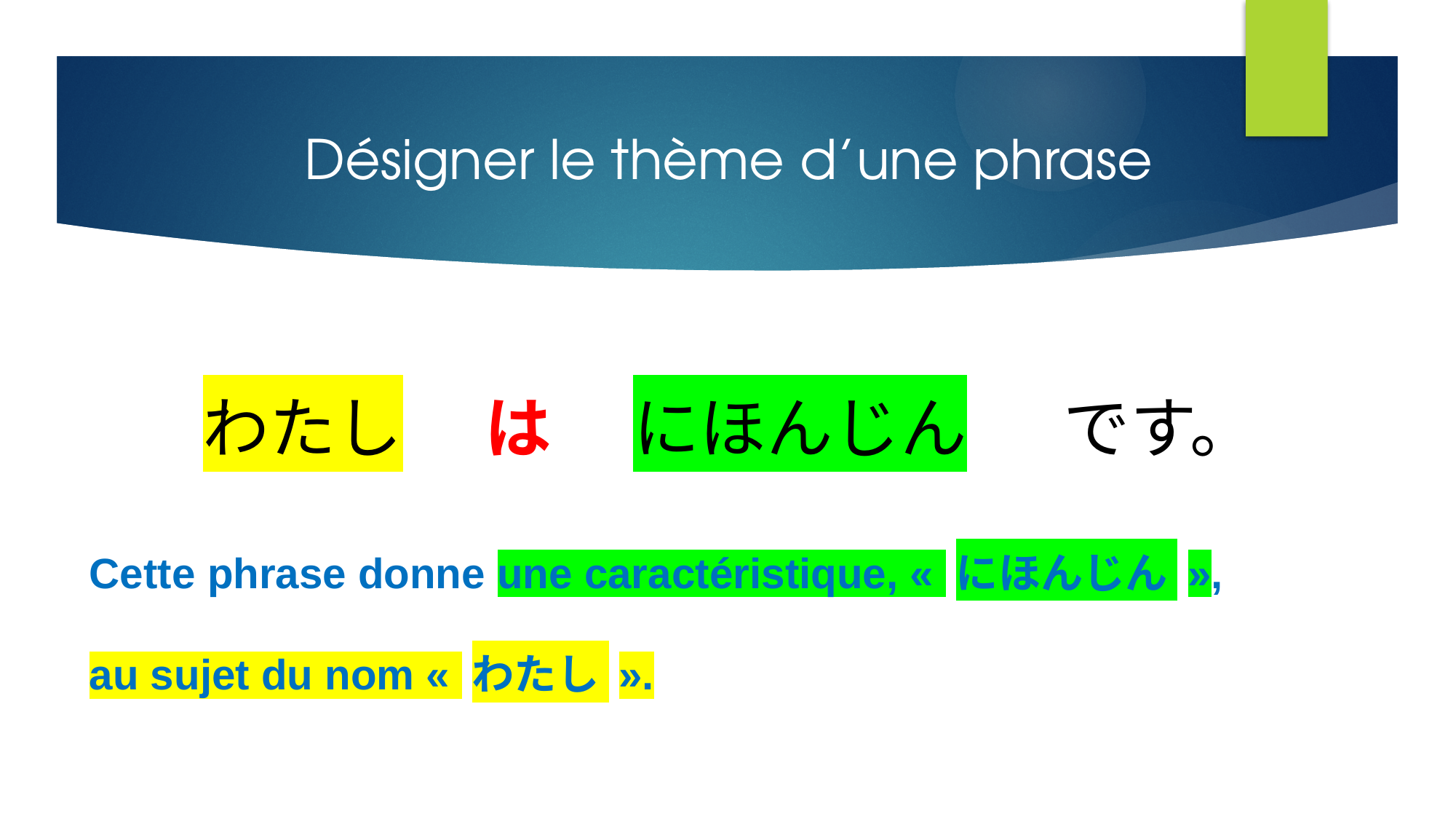

Désigner le thème d’une phrase
わたし　 は 　にほんじん  　です。
Cette phrase donne une caractéristique, « にほんじん »,

au sujet du nom « わたし ».